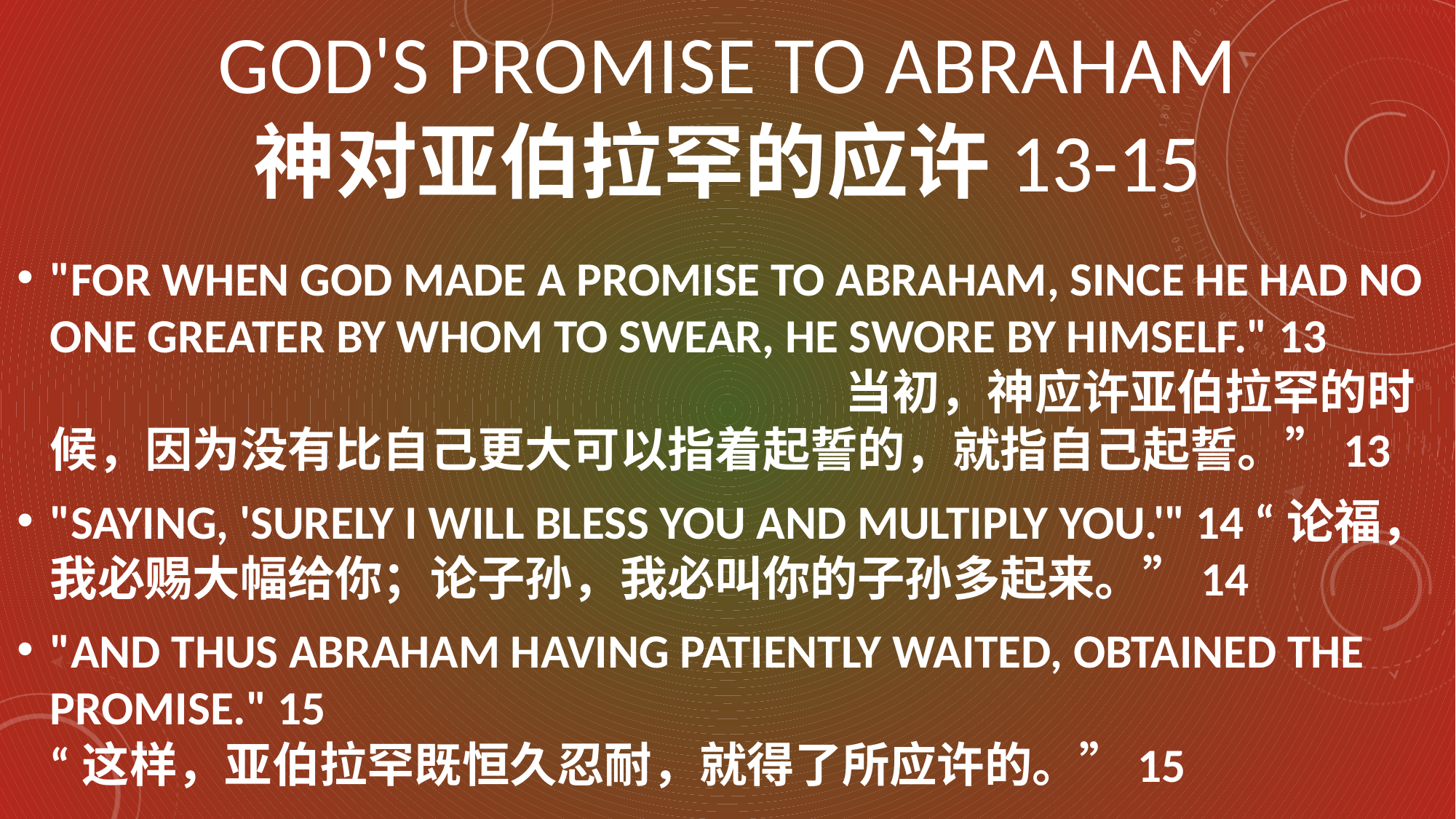

# GOD'S PROMISE TO ABRAHAM 神对亚伯拉罕的应许13-15
"FOR WHEN GOD MADE A PROMISE TO ABRAHAM, SINCE HE HAD NO ONE GREATER BY WHOM TO SWEAR, HE SWORE BY HIMSELF." 13                                                                                    当初，神应许亚伯拉罕的时候，因为没有比自己更大可以指着起誓的，就指自己起誓。”13
"SAYING, 'SURELY I WILL BLESS YOU AND MULTIPLY YOU.'" 14 “论福，我必赐大幅给你；论子孙，我必叫你的子孙多起来。”14
"AND THUS ABRAHAM HAVING PATIENTLY WAITED, OBTAINED THE PROMISE." 15                                                                                                      “这样，亚伯拉罕既恒久忍耐，就得了所应许的。”15